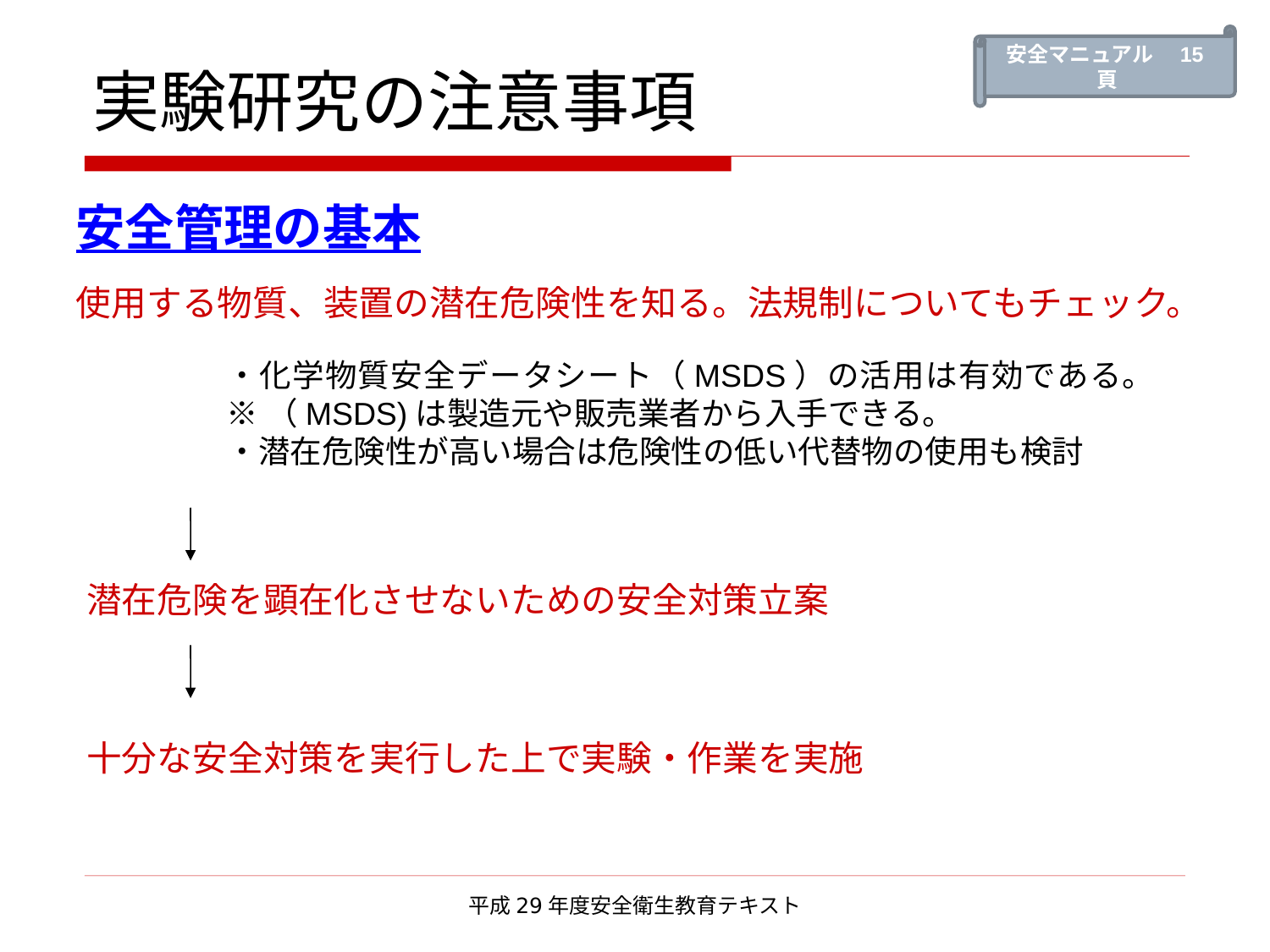

安全マニュアル　15頁
# 実験研究の注意事項
安全管理の基本
使用する物質、装置の潜在危険性を知る。法規制についてもチェック。
・化学物質安全データシート（MSDS）の活用は有効である。
※（MSDS)は製造元や販売業者から入手できる。
・潜在危険性が高い場合は危険性の低い代替物の使用も検討

潜在危険を顕在化させないための安全対策立案

十分な安全対策を実行した上で実験・作業を実施
平成29年度安全衛生教育テキスト